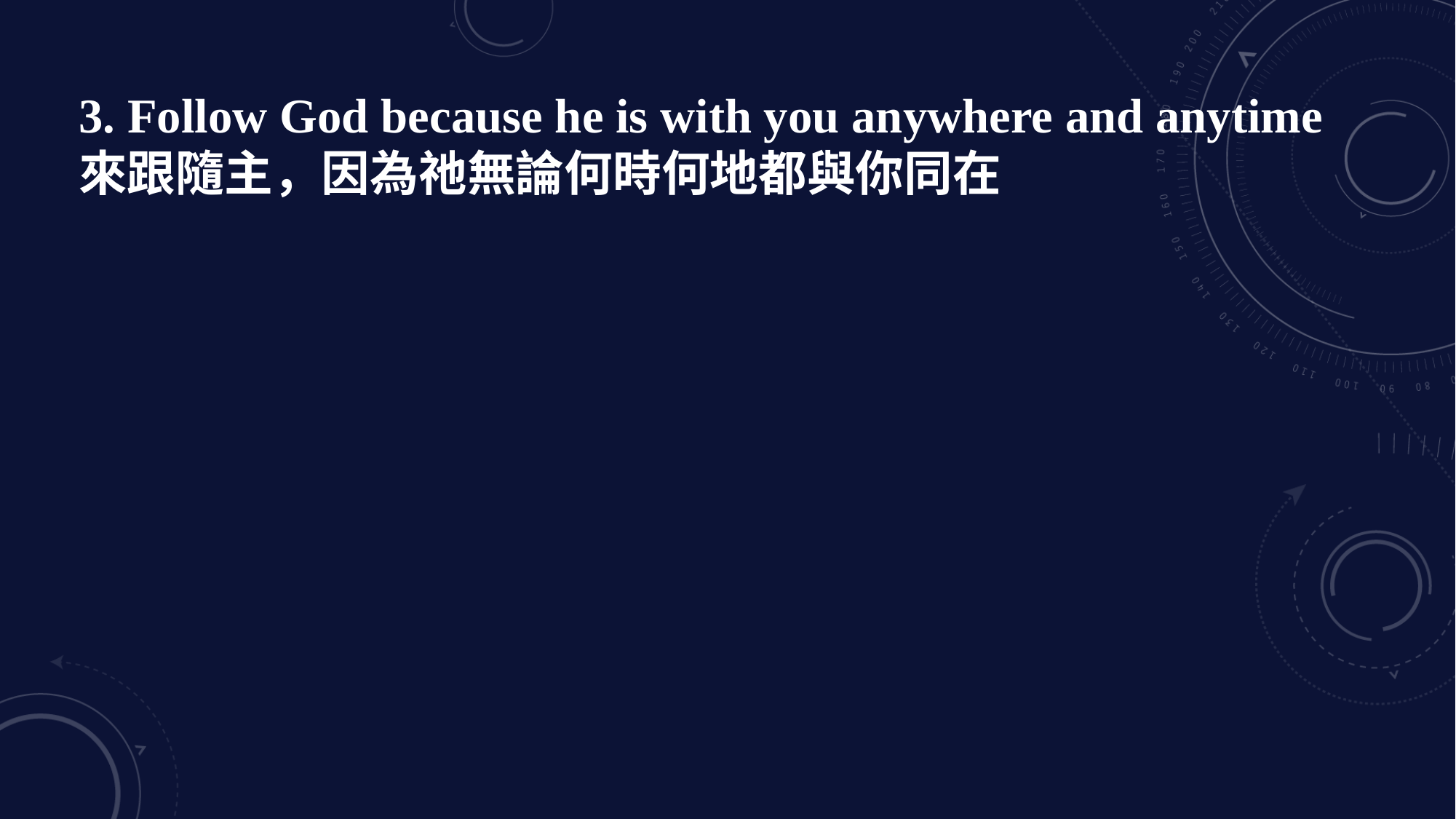

3. Follow God because he is with you anywhere and anytime
來跟隨主，因為祂無論何時何地都與你同在